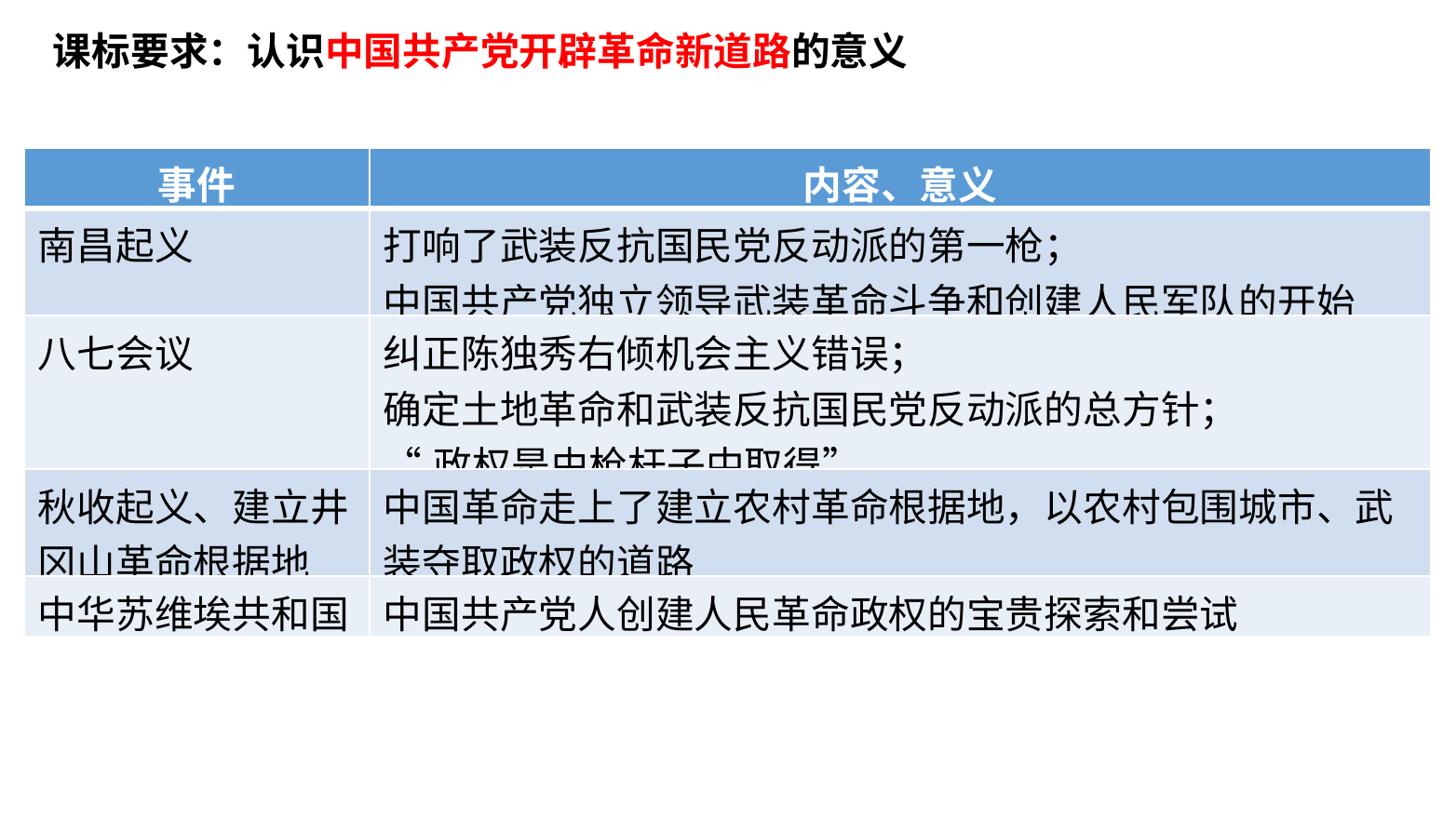

课标要求：认识中国共产党开辟革命新道路的意义
| 事件 | 内容、意义 |
| --- | --- |
| 南昌起义 | 打响了武装反抗国民党反动派的第一枪； 中国共产党独立领导武装革命斗争和创建人民军队的开始 |
| 八七会议 | 纠正陈独秀右倾机会主义错误； 确定土地革命和武装反抗国民党反动派的总方针； “政权是由枪杆子中取得” |
| 秋收起义、建立井冈山革命根据地 | 中国革命走上了建立农村革命根据地，以农村包围城市、武装夺取政权的道路 |
| 中华苏维埃共和国 | 中国共产党人创建人民革命政权的宝贵探索和尝试 |